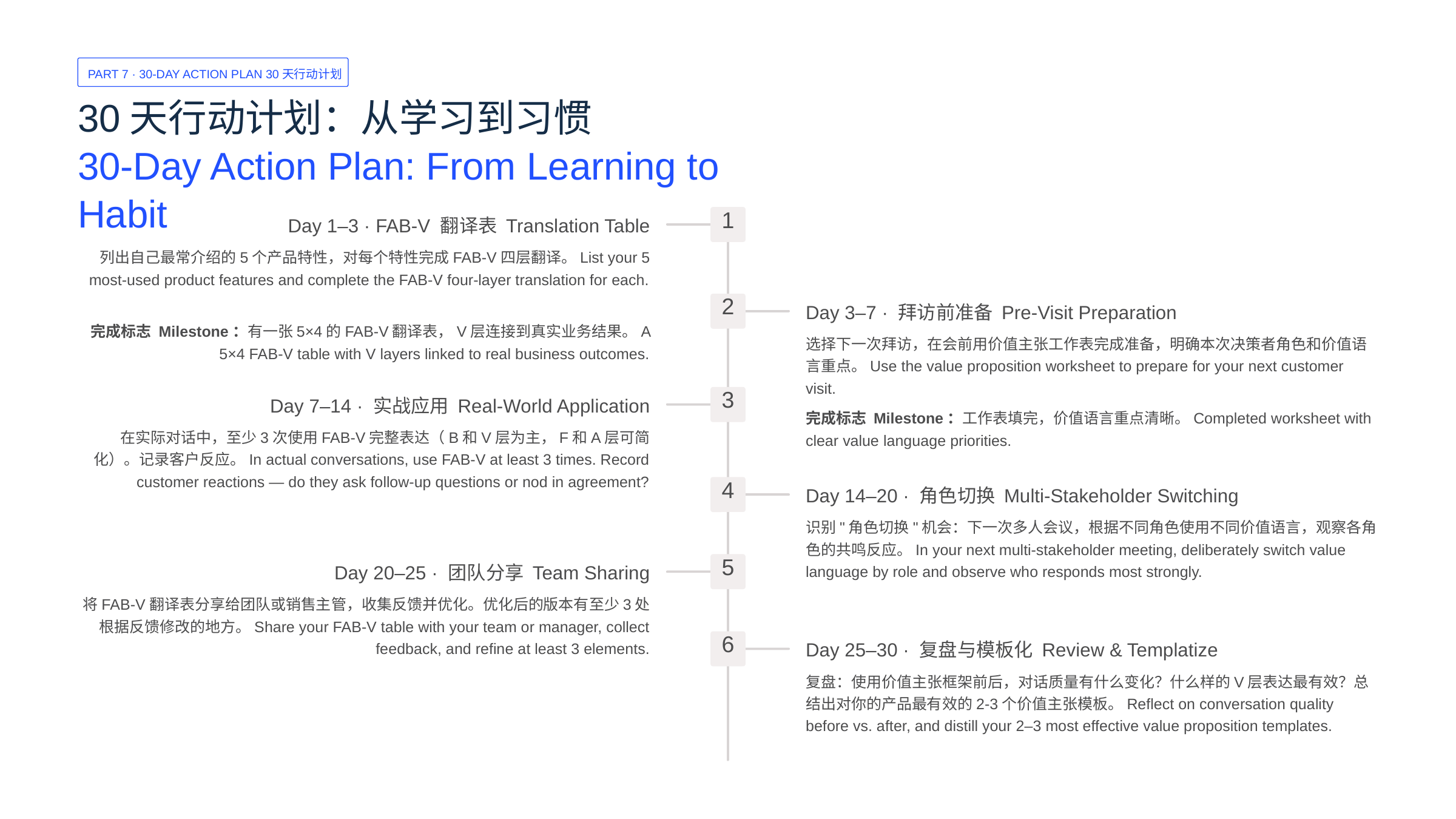

PART 7 · 30-DAY ACTION PLAN 30天行动计划
30天行动计划：从学习到习惯
30-Day Action Plan: From Learning to Habit

1
Day 1–3 · FAB-V 翻译表 Translation Table

列出自己最常介绍的5个产品特性，对每个特性完成FAB-V四层翻译。List your 5 most-used product features and complete the FAB-V four-layer translation for each.

2
Day 3–7 · 拜访前准备 Pre-Visit Preparation

完成标志 Milestone：有一张5×4的FAB-V翻译表，V层连接到真实业务结果。A 5×4 FAB-V table with V layers linked to real business outcomes.
选择下一次拜访，在会前用价值主张工作表完成准备，明确本次决策者角色和价值语言重点。Use the value proposition worksheet to prepare for your next customer visit.

3
Day 7–14 · 实战应用 Real-World Application

完成标志 Milestone：工作表填完，价值语言重点清晰。Completed worksheet with clear value language priorities.
在实际对话中，至少3次使用FAB-V完整表达（B和V层为主，F和A层可简化）。记录客户反应。In actual conversations, use FAB-V at least 3 times. Record customer reactions — do they ask follow-up questions or nod in agreement?

4
Day 14–20 · 角色切换 Multi-Stakeholder Switching

识别"角色切换"机会：下一次多人会议，根据不同角色使用不同价值语言，观察各角色的共鸣反应。In your next multi-stakeholder meeting, deliberately switch value language by role and observe who responds most strongly.

5
Day 20–25 · 团队分享 Team Sharing

将FAB-V翻译表分享给团队或销售主管，收集反馈并优化。优化后的版本有至少3处根据反馈修改的地方。Share your FAB-V table with your team or manager, collect feedback, and refine at least 3 elements.

6
Day 25–30 · 复盘与模板化 Review & Templatize

复盘：使用价值主张框架前后，对话质量有什么变化？什么样的V层表达最有效？总结出对你的产品最有效的2-3个价值主张模板。Reflect on conversation quality before vs. after, and distill your 2–3 most effective value proposition templates.